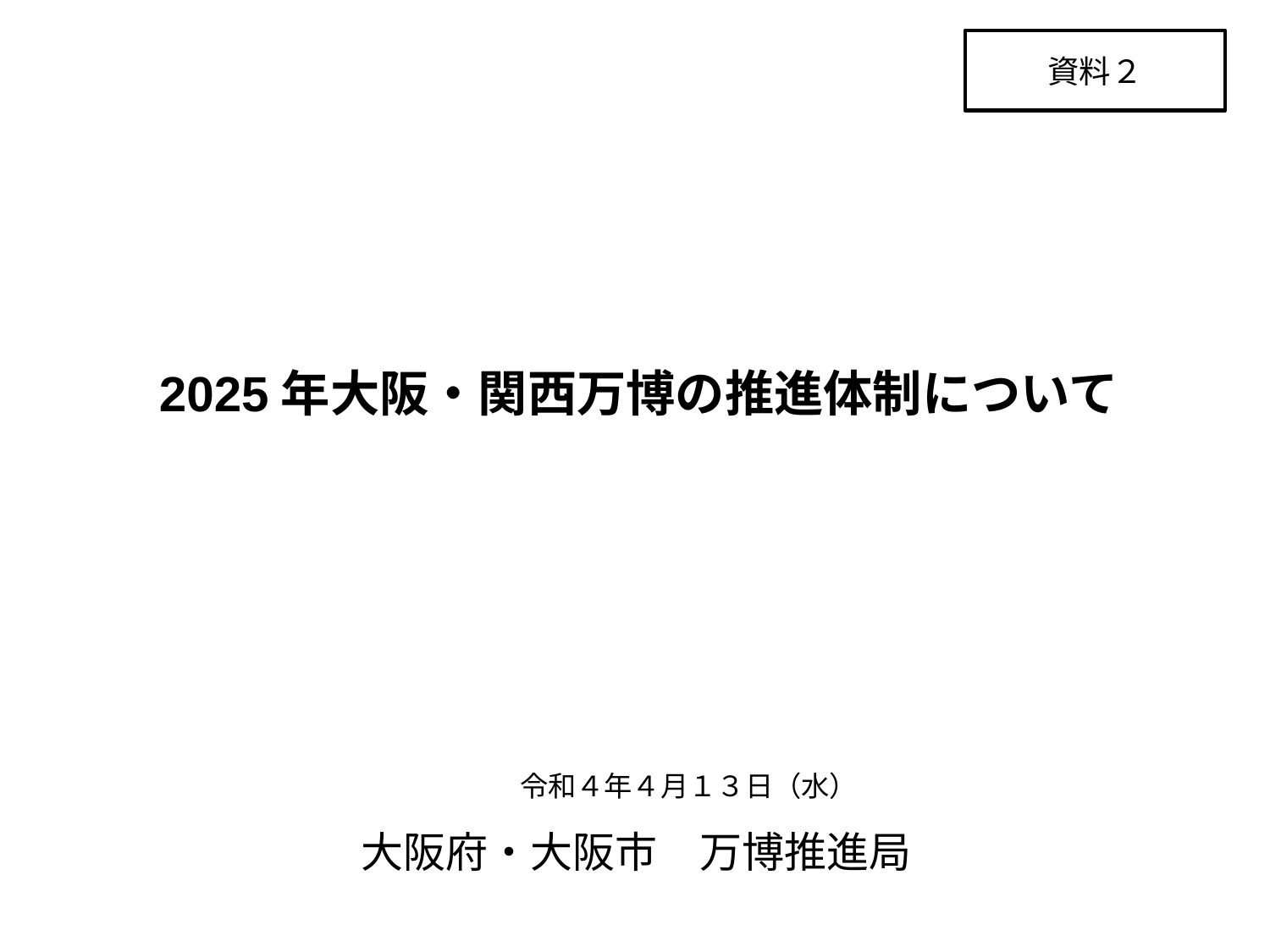

資料２
2025年大阪・関西万博の推進体制について
大阪府・大阪市　万博推進局
令和４年４月１３日（水）